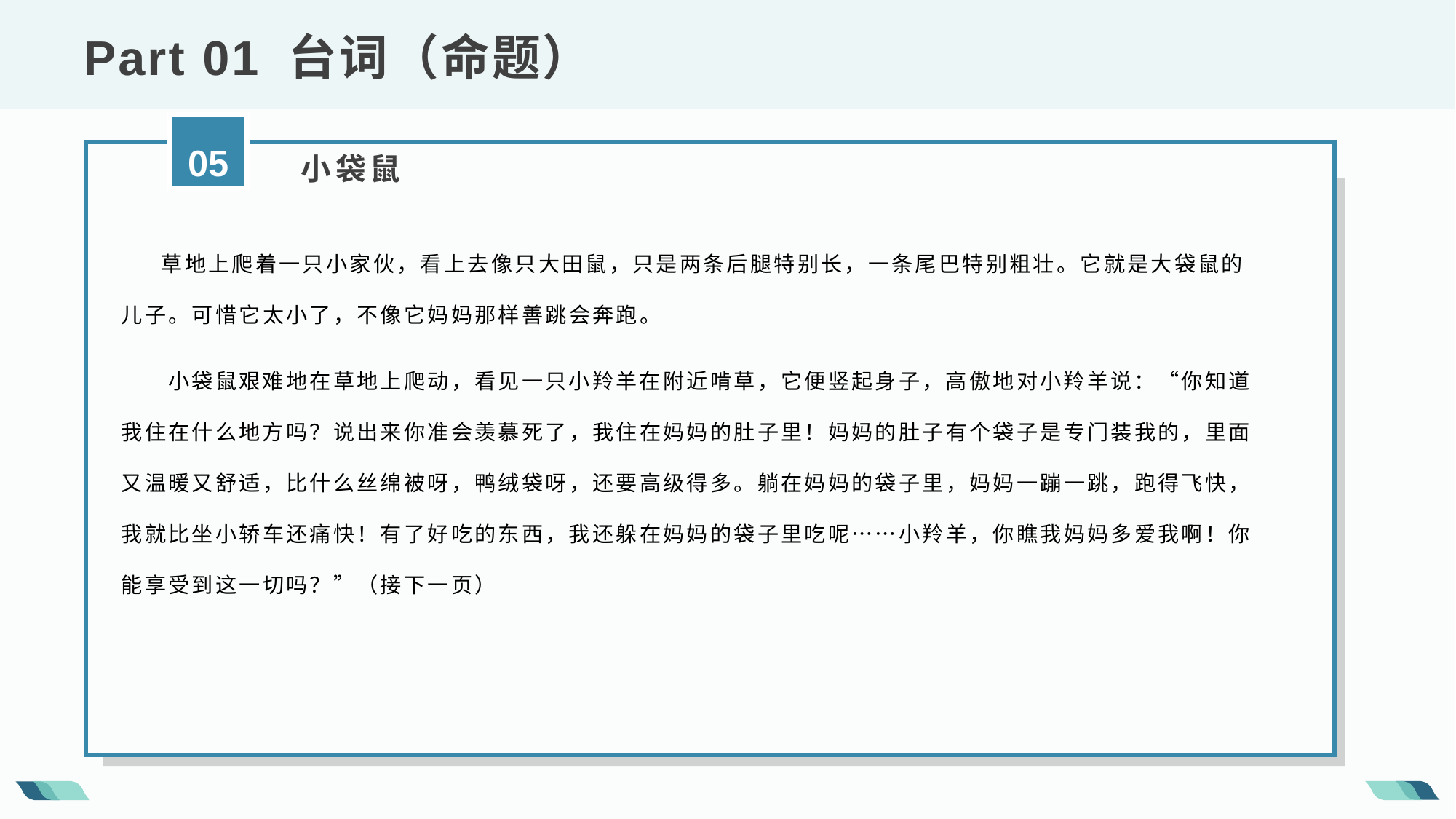

Part 01 台词（命题）

05
   小袋鼠

     草地上爬着一只小家伙，看上去像只大田鼠，只是两条后腿特别长，一条尾巴特别粗壮。它就是大袋鼠的儿子。可惜它太小了，不像它妈妈那样善跳会奔跑。
      小袋鼠艰难地在草地上爬动，看见一只小羚羊在附近啃草，它便竖起身子，高傲地对小羚羊说：“你知道我住在什么地方吗？说出来你准会羡慕死了，我住在妈妈的肚子里！妈妈的肚子有个袋子是专门装我的，里面又温暖又舒适，比什么丝绵被呀，鸭绒袋呀，还要高级得多。躺在妈妈的袋子里，妈妈一蹦一跳，跑得飞快，我就比坐小轿车还痛快！有了好吃的东西，我还躲在妈妈的袋子里吃呢……小羚羊，你瞧我妈妈多爱我啊！你能享受到这一切吗？”（接下一页）